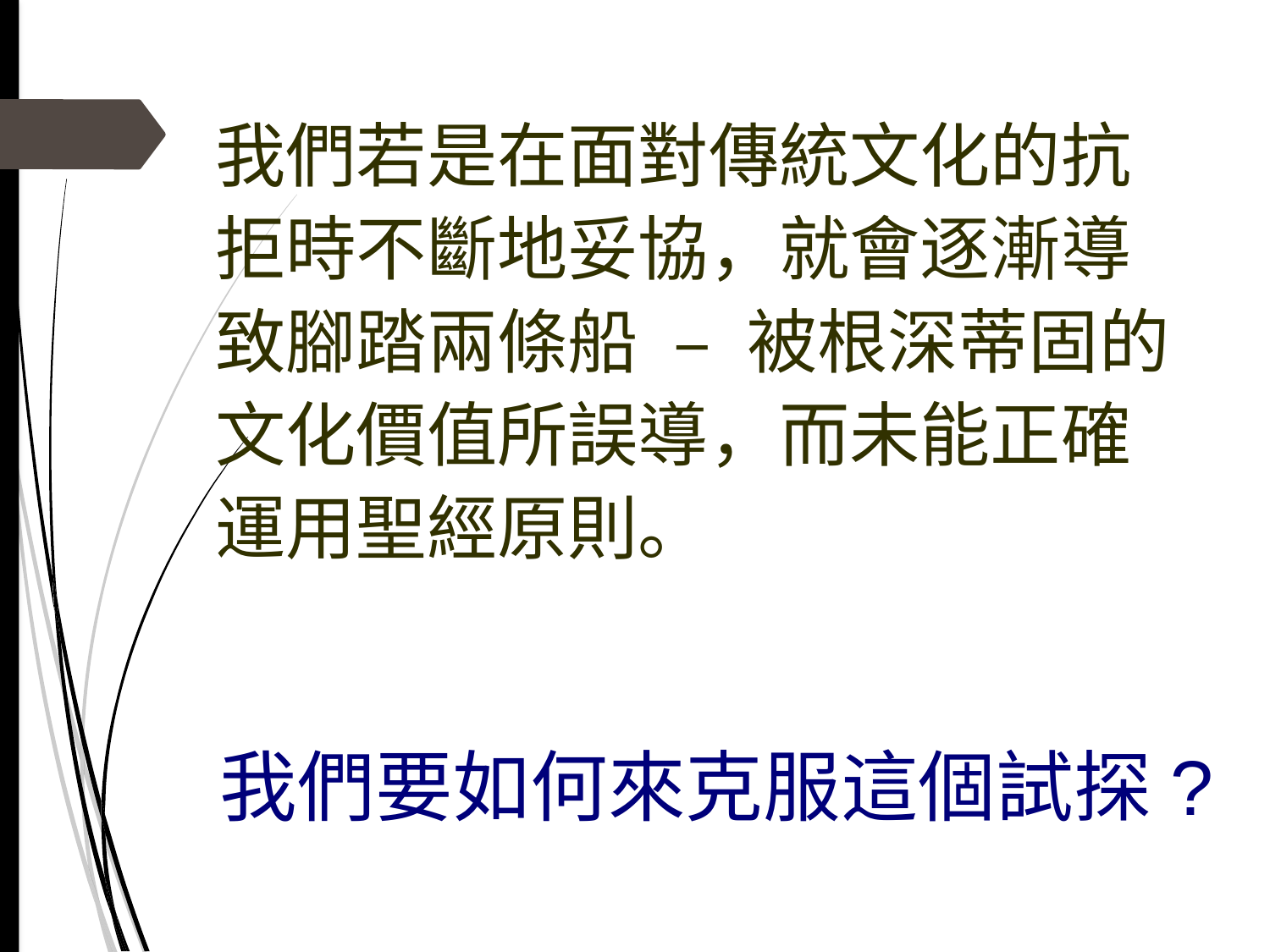

我們若是在面對傳統文化的抗拒時不斷地妥協，就會逐漸導致腳踏兩條船 – 被根深蒂固的文化價值所誤導，而未能正確運用聖經原則。
我們要如何來克服這個試探?